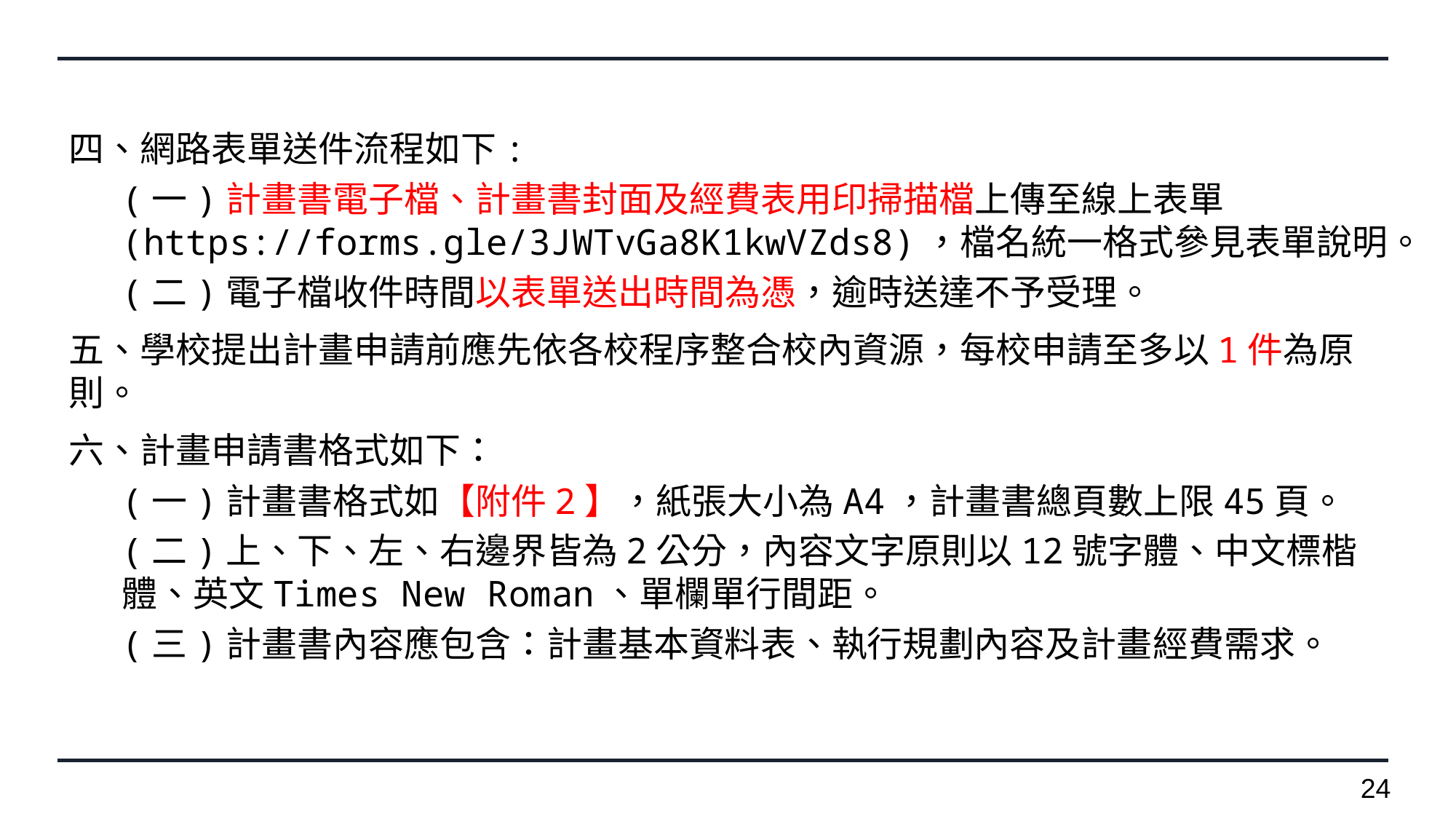

四、網路表單送件流程如下:
(一)計畫書電子檔、計畫書封面及經費表用印掃描檔上傳至線上表單(https://forms.gle/3JWTvGa8K1kwVZds8)，檔名統一格式參見表單說明。
(二)電子檔收件時間以表單送出時間為憑，逾時送達不予受理。
五、學校提出計畫申請前應先依各校程序整合校內資源，每校申請至多以1件為原則。
六、計畫申請書格式如下：
(一)計畫書格式如【附件2】，紙張大小為A4，計畫書總頁數上限45頁。
(二)上、下、左、右邊界皆為2公分，內容文字原則以12號字體、中文標楷體、英文Times New Roman、單欄單行間距。
(三)計畫書內容應包含：計畫基本資料表、執行規劃內容及計畫經費需求。

24